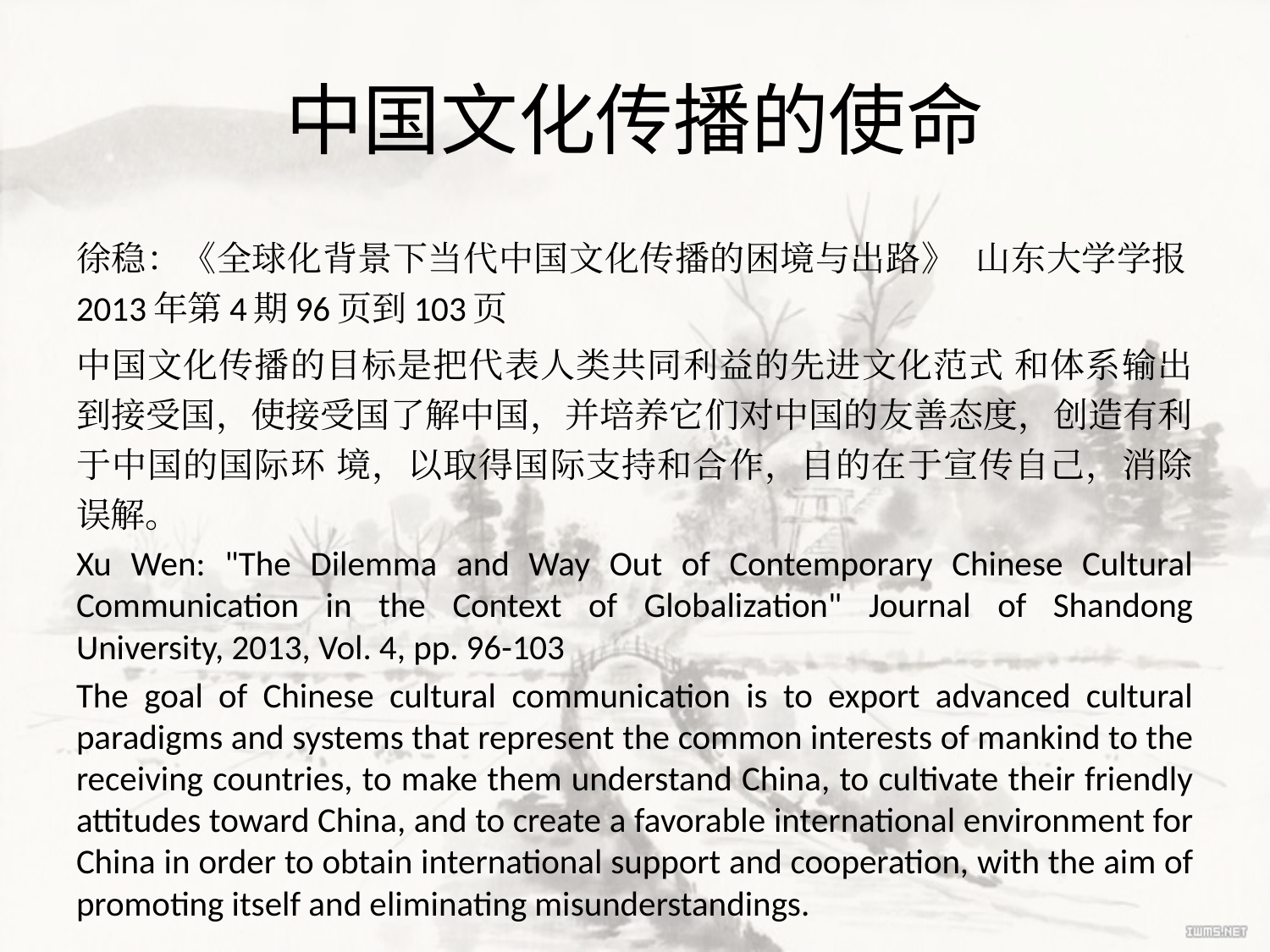

# 中国文化传播的使命
徐稳：《全球化背景下当代中国文化传播的困境与出路》  山东大学学报2013年第4期96页到103页
中国文化传播的目标是把代表人类共同利益的先进文化范式 和体系输出到接受国，使接受国了解中国，并培养它们对中国的友善态度，创造有利于中国的国际环 境，以取得国际支持和合作，目的在于宣传自己，消除误解。
Xu Wen: "The Dilemma and Way Out of Contemporary Chinese Cultural Communication in the Context of Globalization" Journal of Shandong University, 2013, Vol. 4, pp. 96-103
The goal of Chinese cultural communication is to export advanced cultural paradigms and systems that represent the common interests of mankind to the receiving countries, to make them understand China, to cultivate their friendly attitudes toward China, and to create a favorable international environment for China in order to obtain international support and cooperation, with the aim of promoting itself and eliminating misunderstandings.